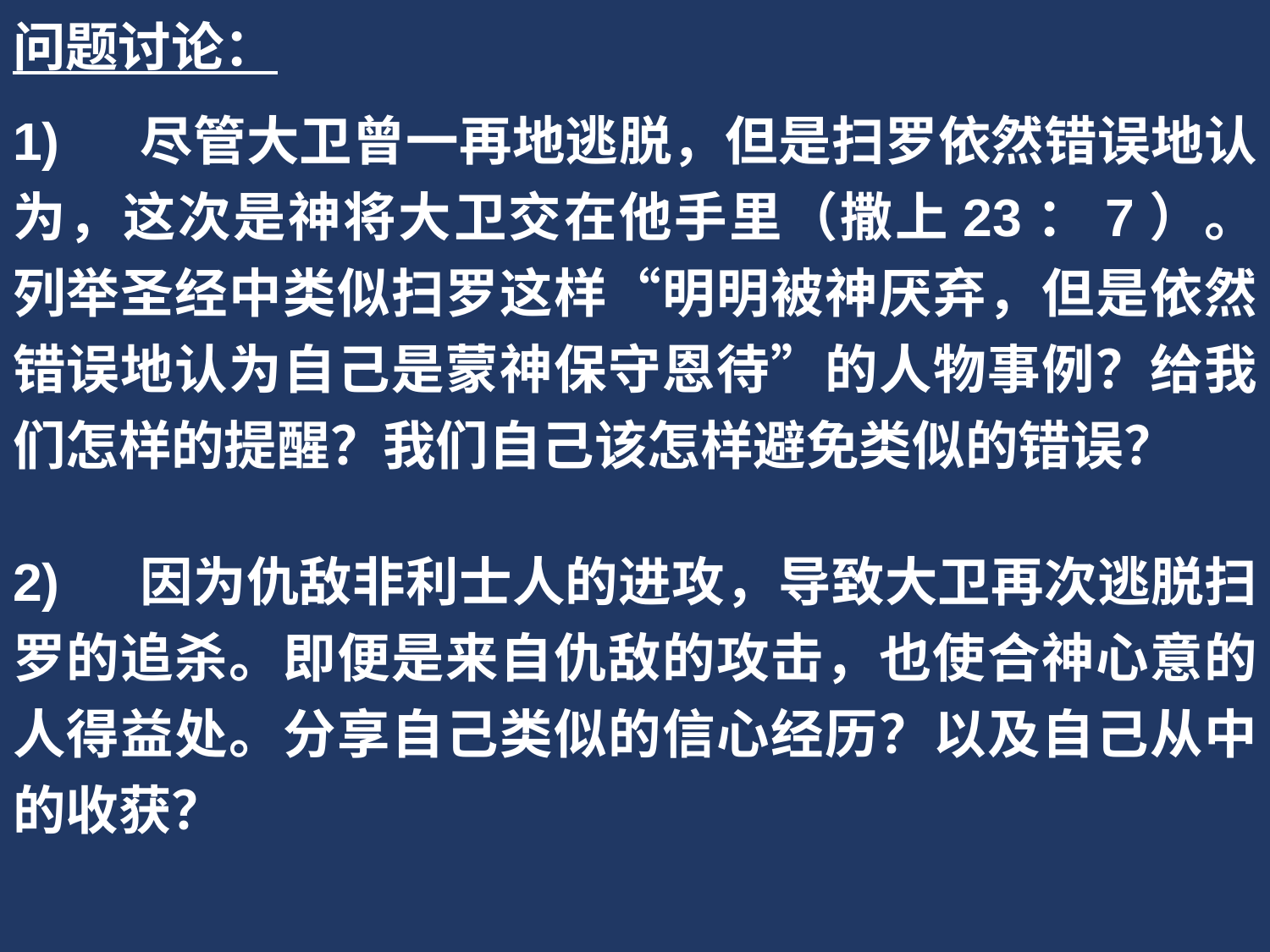

问题讨论：
1)	尽管大卫曾一再地逃脱，但是扫罗依然错误地认为，这次是神将大卫交在他手里（撒上23：7）。列举圣经中类似扫罗这样“明明被神厌弃，但是依然错误地认为自己是蒙神保守恩待”的人物事例？给我们怎样的提醒？我们自己该怎样避免类似的错误？

2)	因为仇敌非利士人的进攻，导致大卫再次逃脱扫罗的追杀。即便是来自仇敌的攻击，也使合神心意的人得益处。分享自己类似的信心经历？以及自己从中的收获？